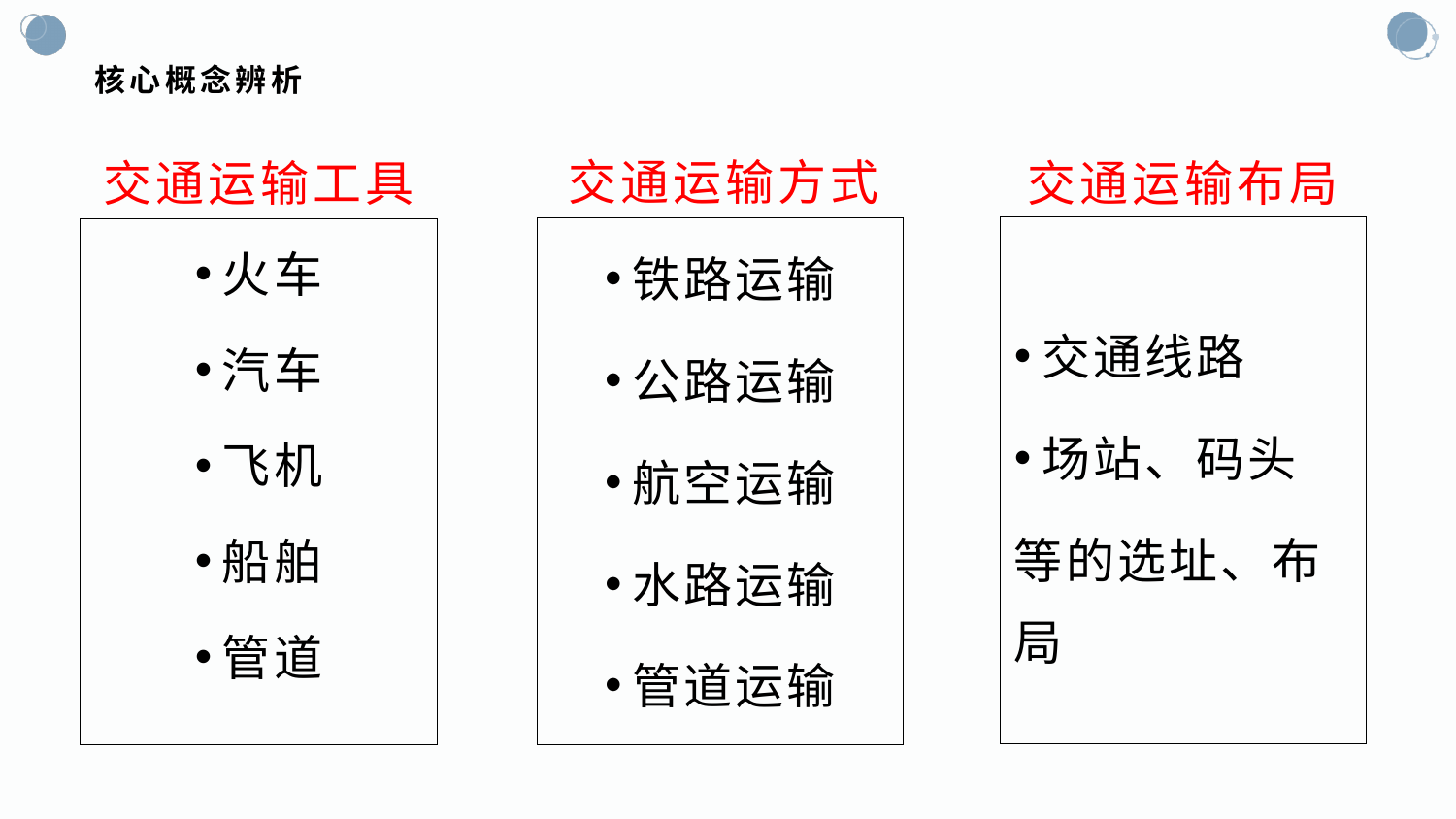

# 核心概念辨析
交通运输方式
交通运输工具
交通运输布局

交通线路
场站、码头
等的选址、布局
铁路运输
公路运输
航空运输
水路运输
管道运输
火车
汽车
飞机
船舶
管道